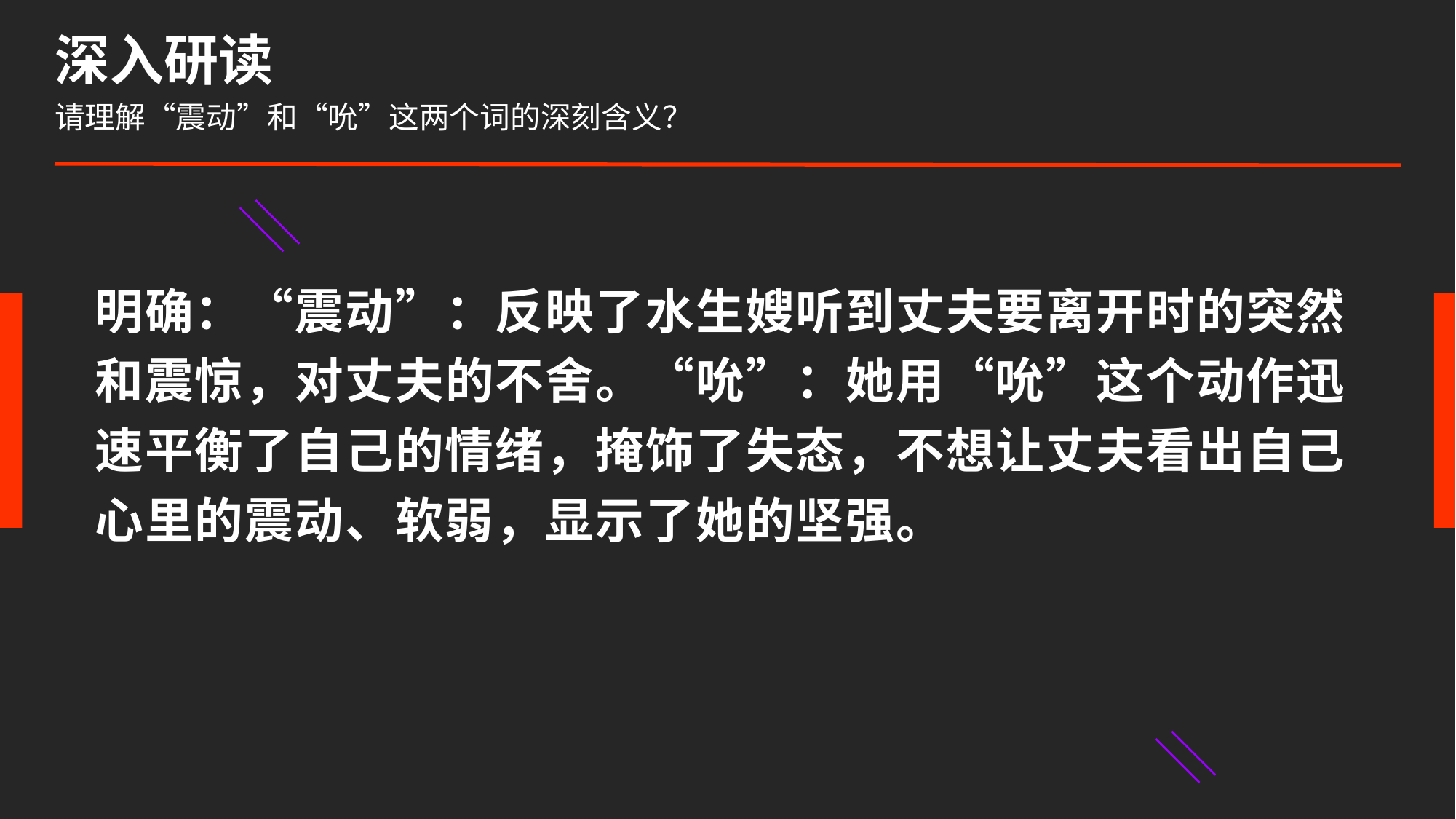

深入研读
请理解“震动”和“吮”这两个词的深刻含义？
明确：“震动”：反映了水生嫂听到丈夫要离开时的突然和震惊，对丈夫的不舍。“吮”：她用“吮”这个动作迅速平衡了自己的情绪，掩饰了失态，不想让丈夫看出自己心里的震动、软弱，显示了她的坚强。